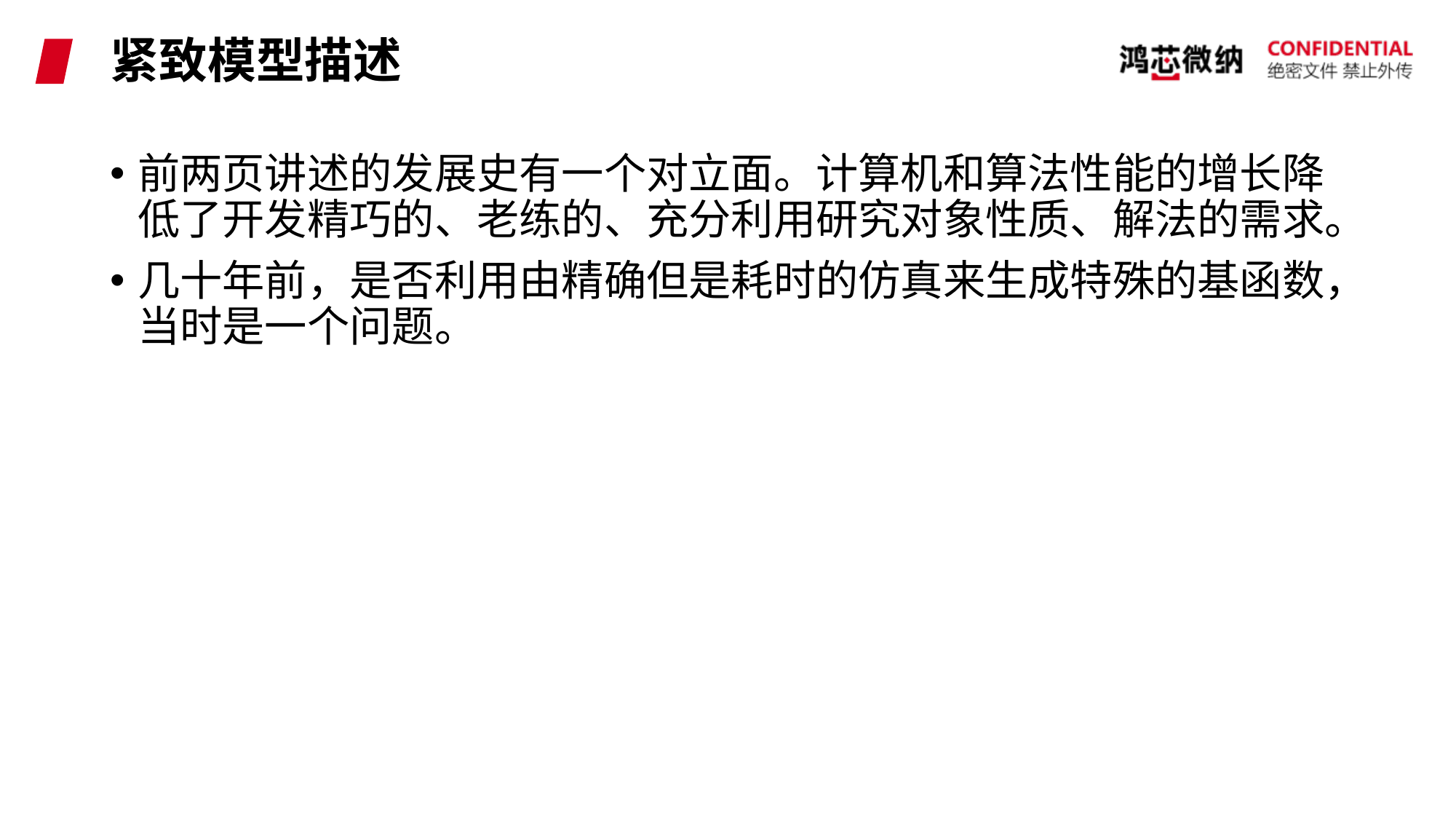

# 紧致模型描述
前两页讲述的发展史有一个对立面。计算机和算法性能的增长降低了开发精巧的、老练的、充分利用研究对象性质、解法的需求。
几十年前，是否利用由精确但是耗时的仿真来生成特殊的基函数，当时是一个问题。